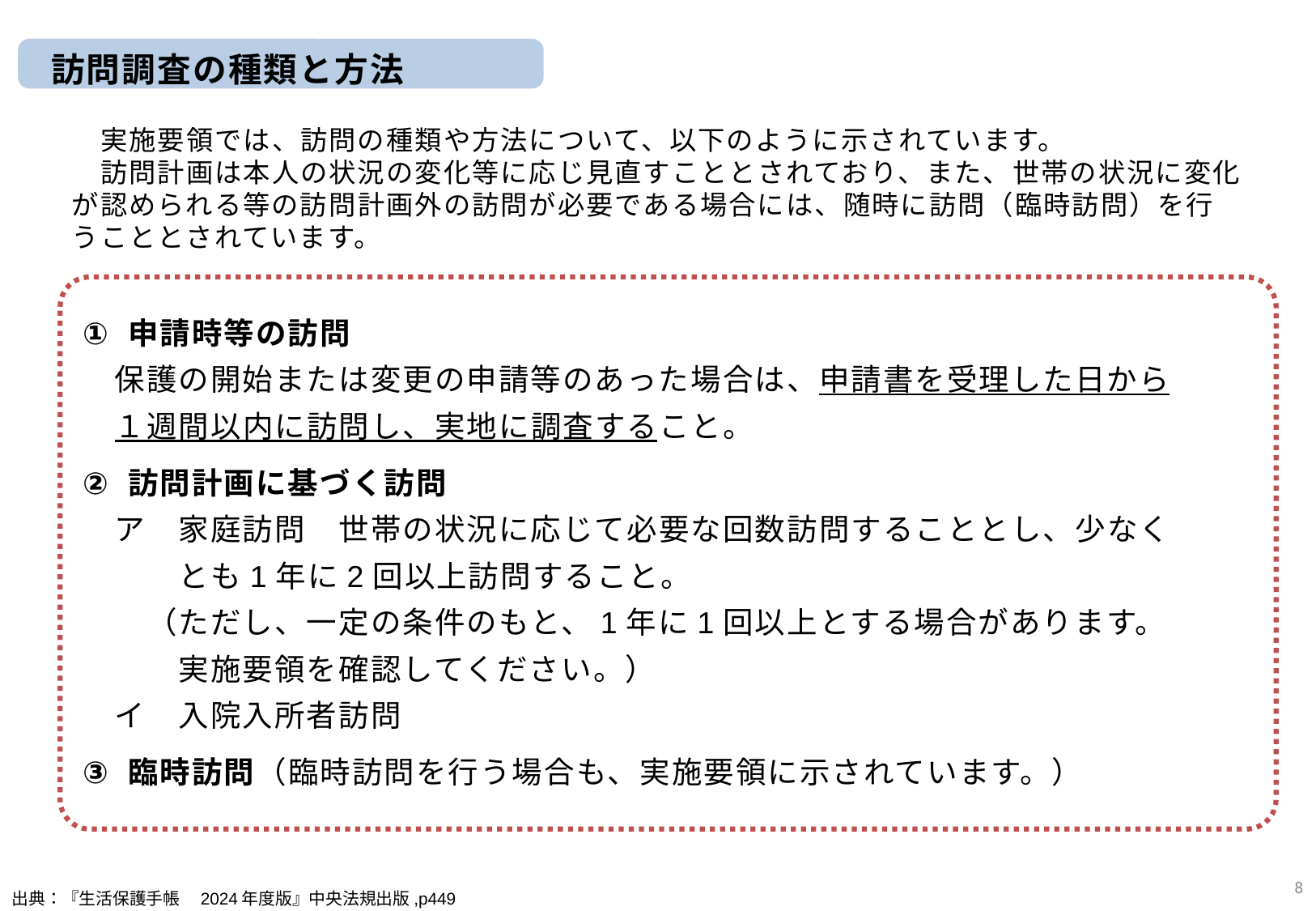

訪問調査の種類と方法
　実施要領では、訪問の種類や方法について、以下のように示されています。
　訪問計画は本人の状況の変化等に応じ見直すこととされており、また、世帯の状況に変化が認められる等の訪問計画外の訪問が必要である場合には、随時に訪問（臨時訪問）を行うこととされています。

申請時等の訪問
　保護の開始または変更の申請等のあった場合は、申請書を受理した日から
　１週間以内に訪問し、実地に調査すること。
訪問計画に基づく訪問
　ア　家庭訪問　世帯の状況に応じて必要な回数訪問することとし、少なく
　　　とも1年に2回以上訪問すること。
　　（ただし、一定の条件のもと、1年に1回以上とする場合があります。
　　　実施要領を確認してください。）
　イ　入院入所者訪問
臨時訪問（臨時訪問を行う場合も、実施要領に示されています。）
8
出典：『生活保護手帳　2024年度版』中央法規出版,p449